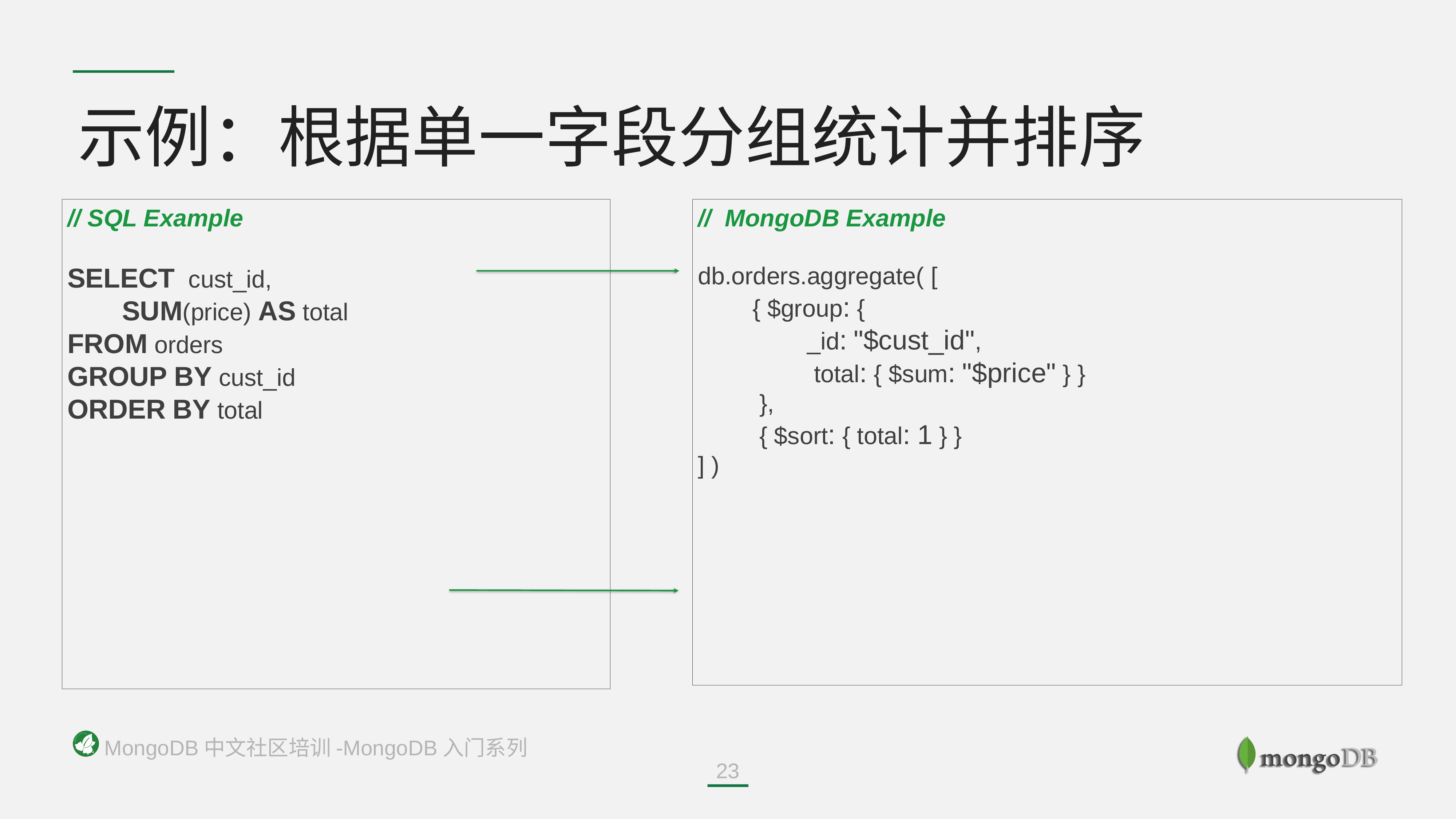

示例：根据单一字段分组统计并排序
// SQL Example

SELECT  cust_id,
	SUM(price) AS total
FROM orders
GROUP BY cust_id
ORDER BY total

//  MongoDB Example

db.orders.aggregate( [
	{ $group: {
		_id: "$cust_id",
		 total: { $sum: "$price" } }
	 },
	 { $sort: { total: 1 } }
] )